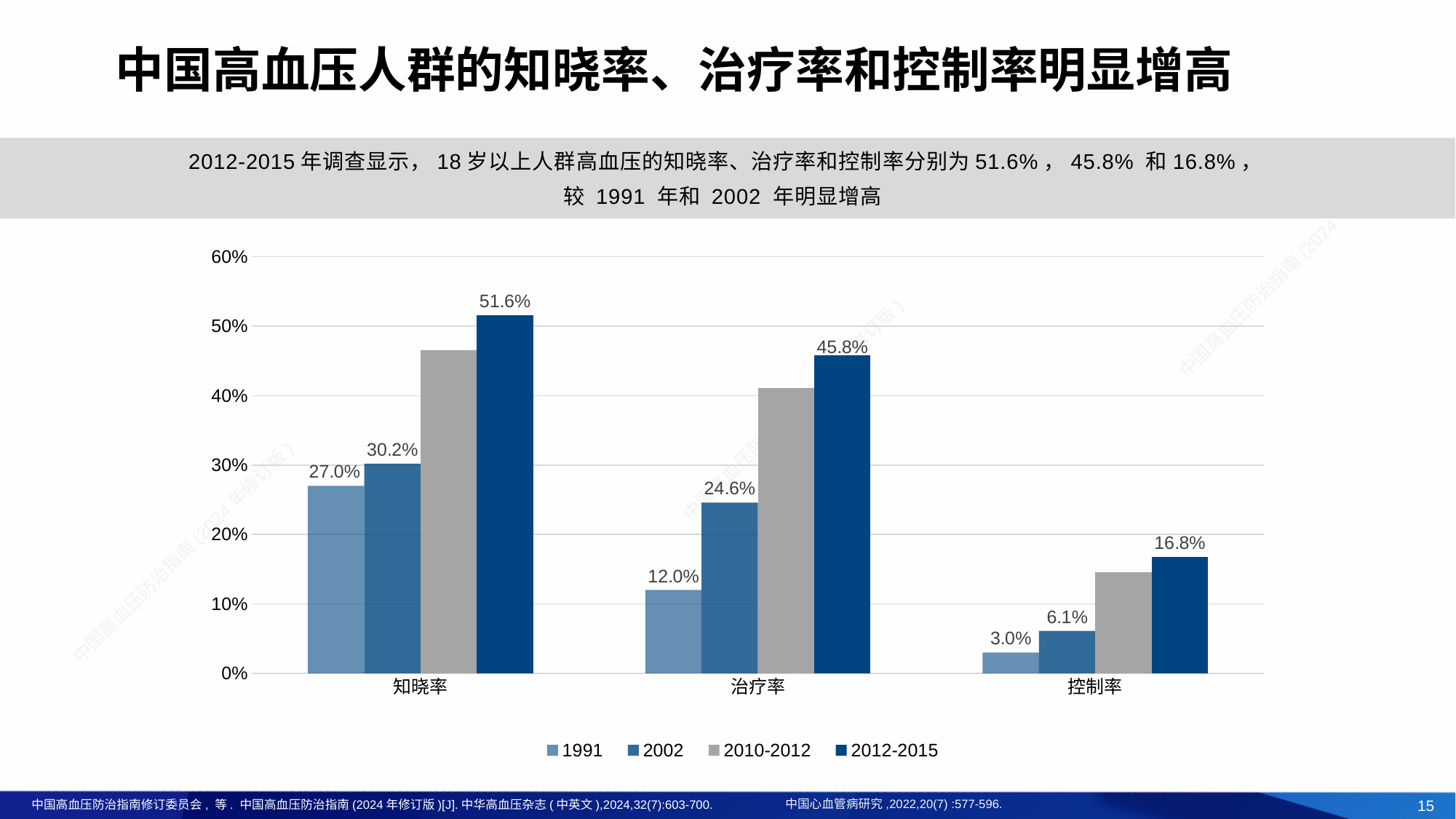

# 中国高血压人群的知晓率、治疗率和控制率明显增高
2012-2015年调查显示，18岁以上人群高血压的知晓率、治疗率和控制率分别为51.6%，45.8% 和16.8%，
较 1991 年和 2002 年明显增高

### Chart

| Category | 1991 | 2002 | 2010-2012 | 2012-2015 |
|---|---|---|---|---|
| 知晓率 | 0.27 | 0.302 | 0.465 | 0.516 |
| 治疗率 | 0.12 | 0.246 | 0.411 | 0.458 |
| 控制率 | 0.03 | 0.061 | 0.146 | 0.168 |
Wang Z， et al. Circulation. 2018 May 29;137(22）:2344-2356.
中国心血管病研究,2022,20(7) :577-596.